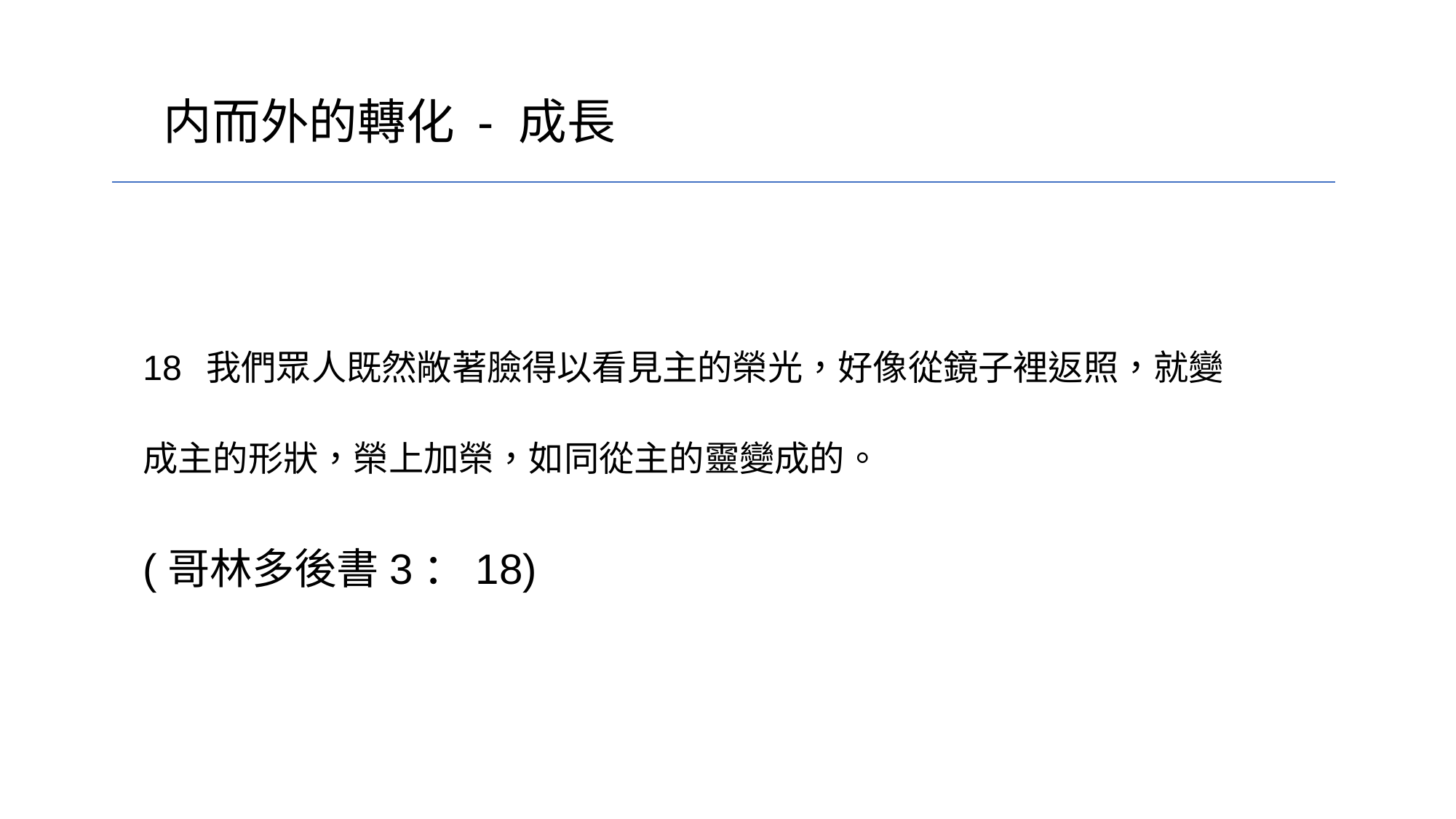

内而外的轉化 - 成長
# 18 我們眾人既然敞著臉得以看見主的榮光，好像從鏡子裡返照，就變成主的形狀，榮上加榮，如同從主的靈變成的。 (哥林多後書3：18)